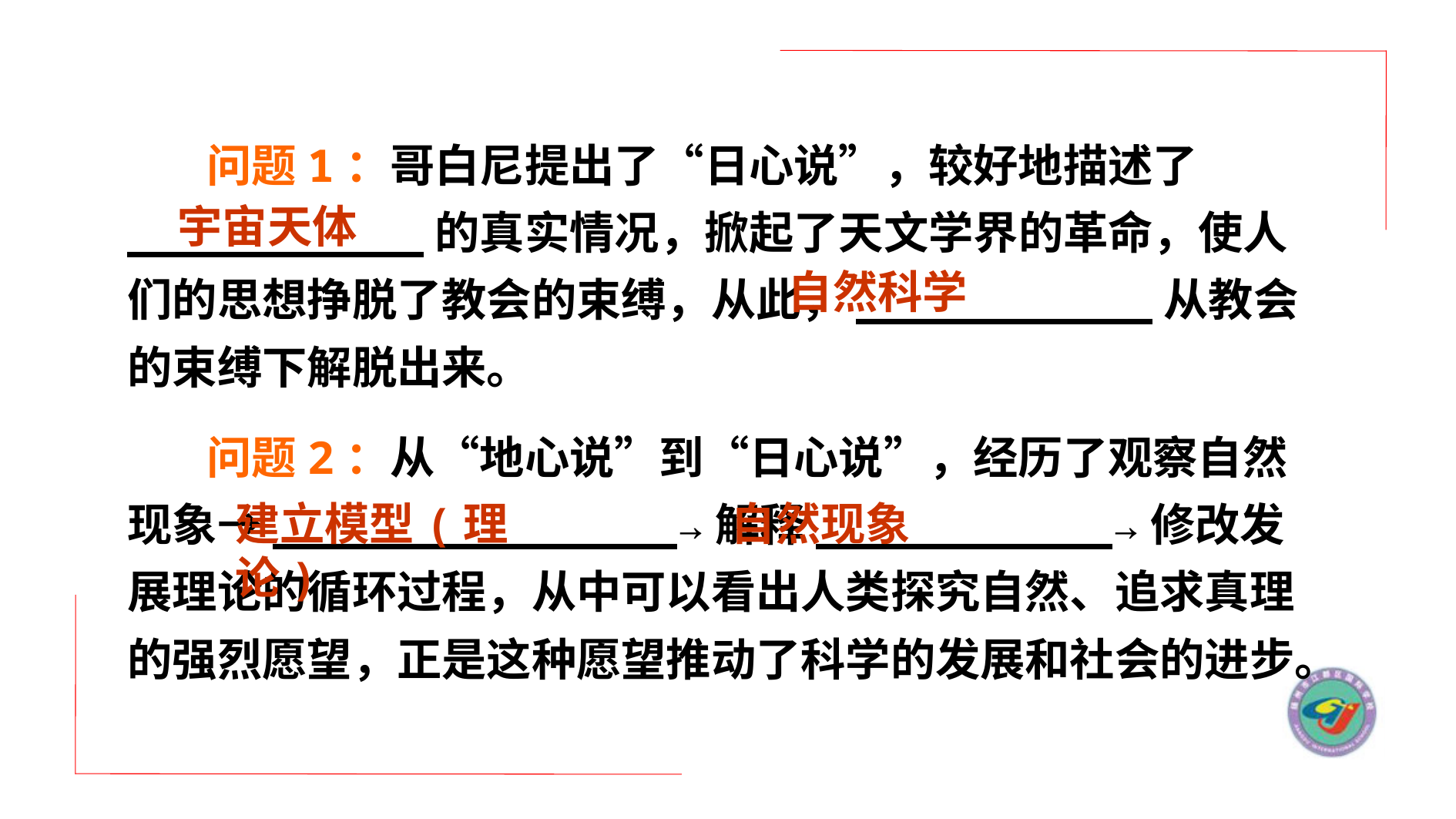

问题1：哥白尼提出了“日心说”，较好地描述了___________的真实情况，掀起了天文学界的革命，使人们的思想挣脱了教会的束缚，从此，___________从教会的束缚下解脱出来。
问题2：从“地心说”到“日心说”，经历了观察自然现象→_______________→解释___________→修改发展理论的循环过程，从中可以看出人类探究自然、追求真理的强烈愿望，正是这种愿望推动了科学的发展和社会的进步。
宇宙天体
自然科学
建立模型(理论)
自然现象